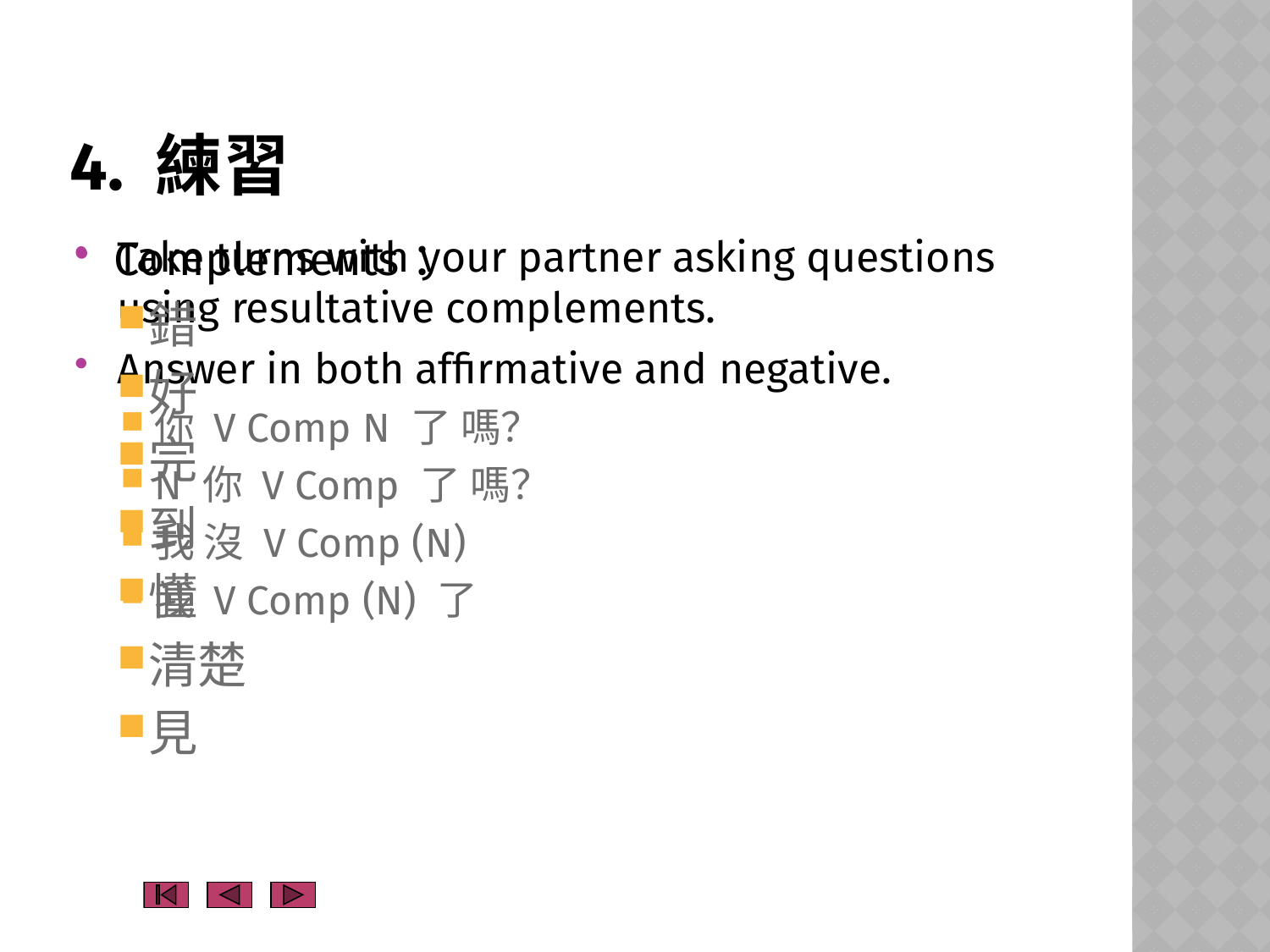

# 4. 練習
Take turns with your partner asking questions using resultative complements.
Answer in both affirmative and negative.
你 V Comp N 了 嗎？
N 你 V Comp 了 嗎？
我 沒 V Comp (N)
我 V Comp (N) 了
Complements：
錯
好
完
到
懂
清楚
見